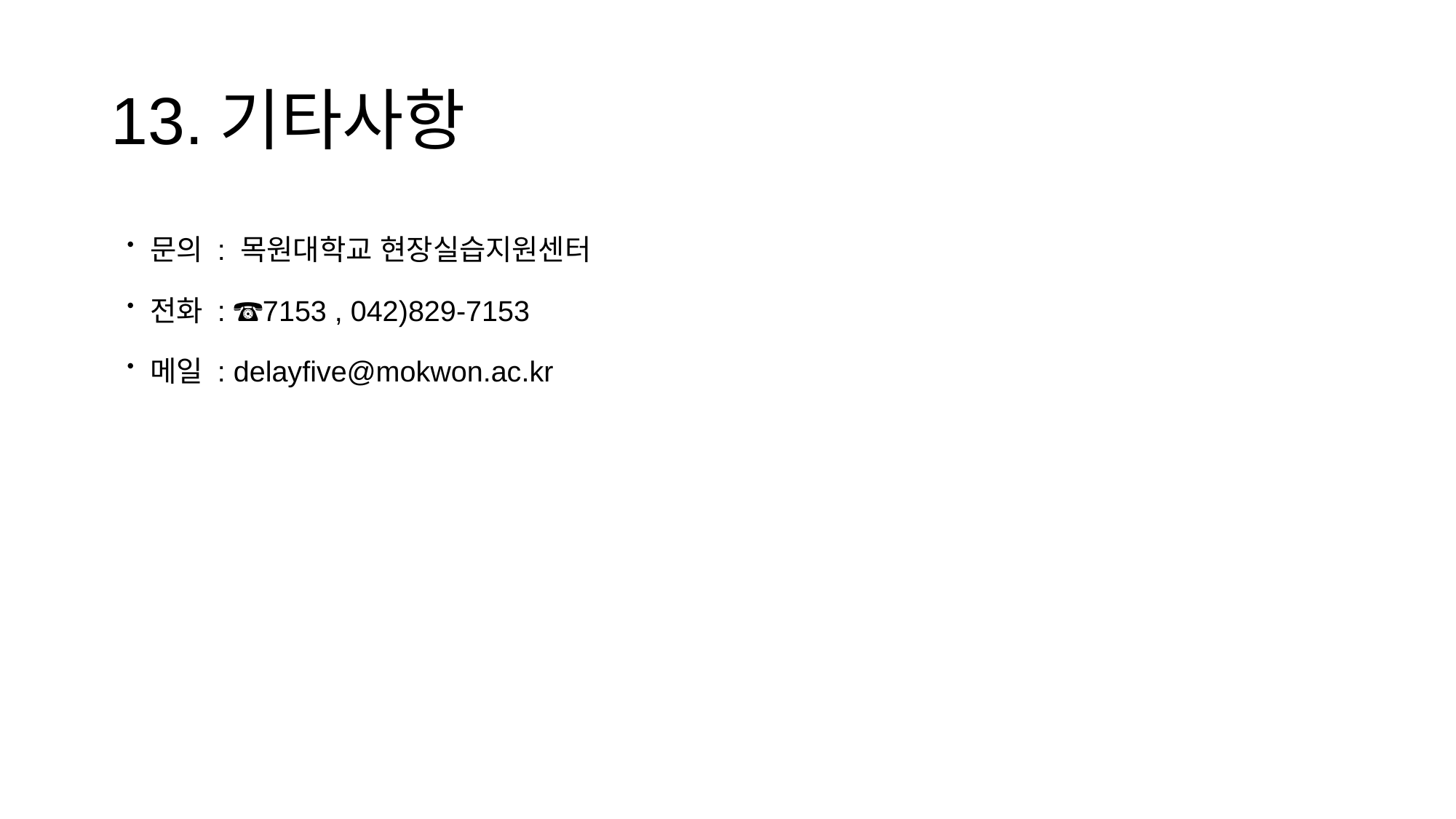

# 13.기타사항
ㆍ문의 : 목원대학교 현장실습지원센터
ㆍ전화 : ☎7153 , 042)829-7153
ㆍ메일 : delayfive@mokwon.ac.kr